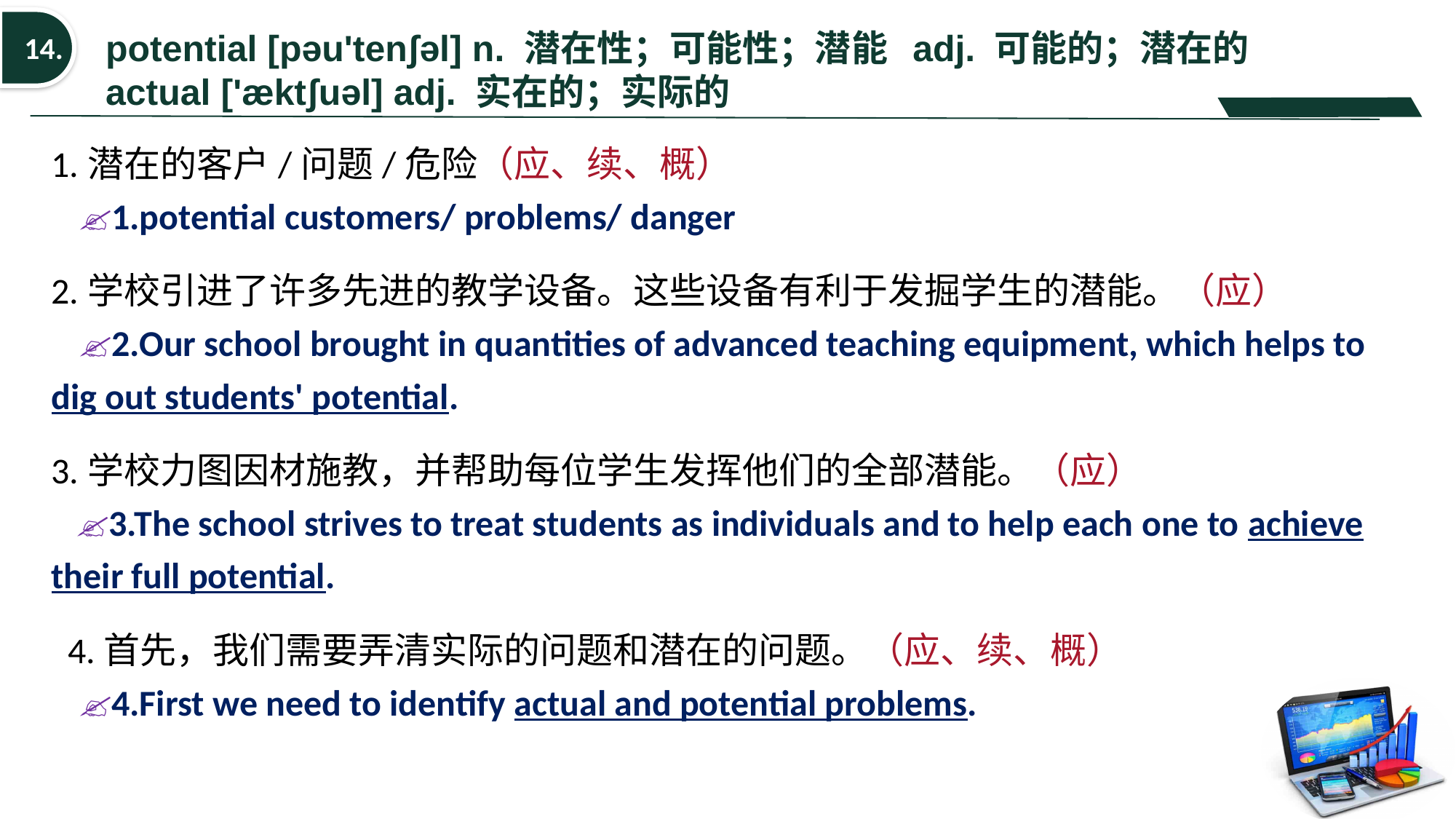

potential [pəu'tenʃəl] n. 潜在性；可能性；潜能  adj. 可能的；潜在的
actual ['æktʃuəl] adj. 实在的；实际的

14.
1.潜在的客户/问题/危险（应、续、概）
   ✍1.potential customers/ problems/ danger

2.学校引进了许多先进的教学设备。这些设备有利于发掘学生的潜能。（应）
   ✍2.Our school brought in quantities of advanced teaching equipment, which helps to dig out students' potential.

3.学校力图因材施教，并帮助每位学生发挥他们的全部潜能。（应）
   ✍3.The school strives to treat students as individuals and to help each one to achieve their full potential.

  4.首先，我们需要弄清实际的问题和潜在的问题。（应、续、概）
   ✍4.First we need to identify actual and potential problems.